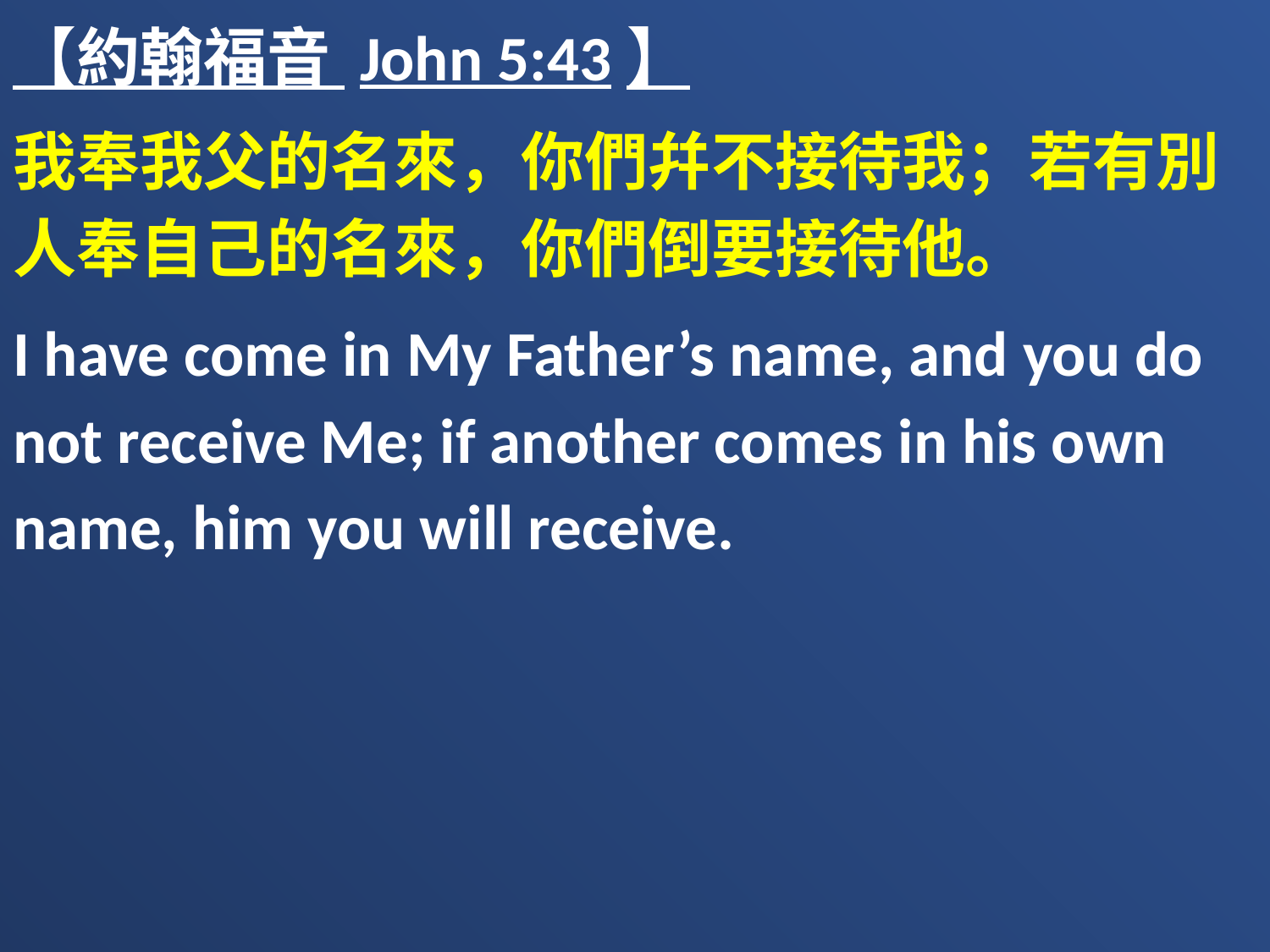

【約翰福音 John 5:43】
我奉我父的名來，你們幷不接待我；若有別人奉自己的名來，你們倒要接待他。
I have come in My Father’s name, and you do not receive Me; if another comes in his own name, him you will receive.